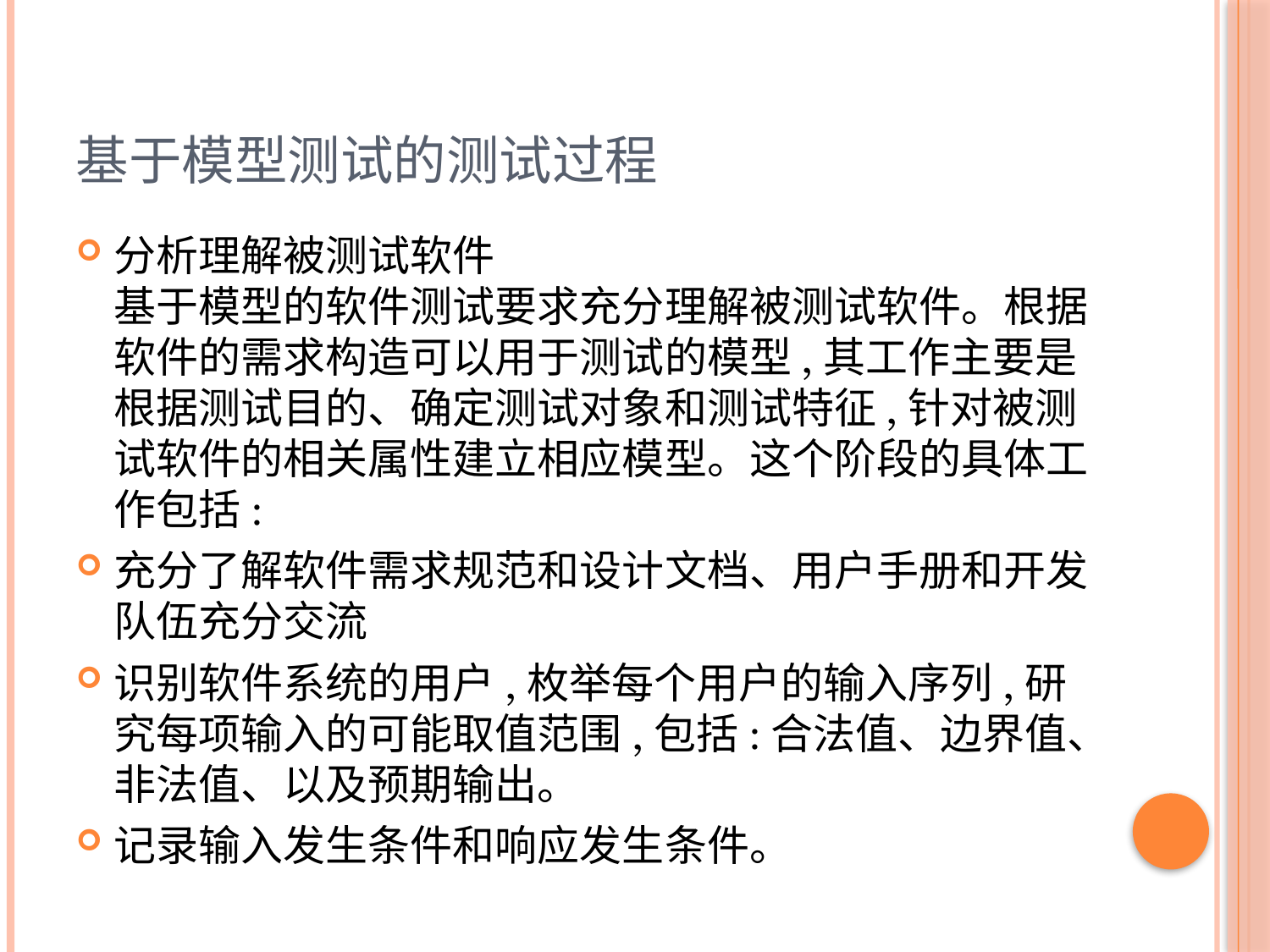

# 基于模型测试的测试过程
分析理解被测试软件
基于模型的软件测试要求充分理解被测试软件。根据软件的需求构造可以用于测试的模型,其工作主要是根据测试目的、确定测试对象和测试特征,针对被测试软件的相关属性建立相应模型。这个阶段的具体工作包括:
充分了解软件需求规范和设计文档、用户手册和开发队伍充分交流
识别软件系统的用户,枚举每个用户的输入序列,研究每项输入的可能取值范围,包括:合法值、边界值、非法值、以及预期输出。
记录输入发生条件和响应发生条件。